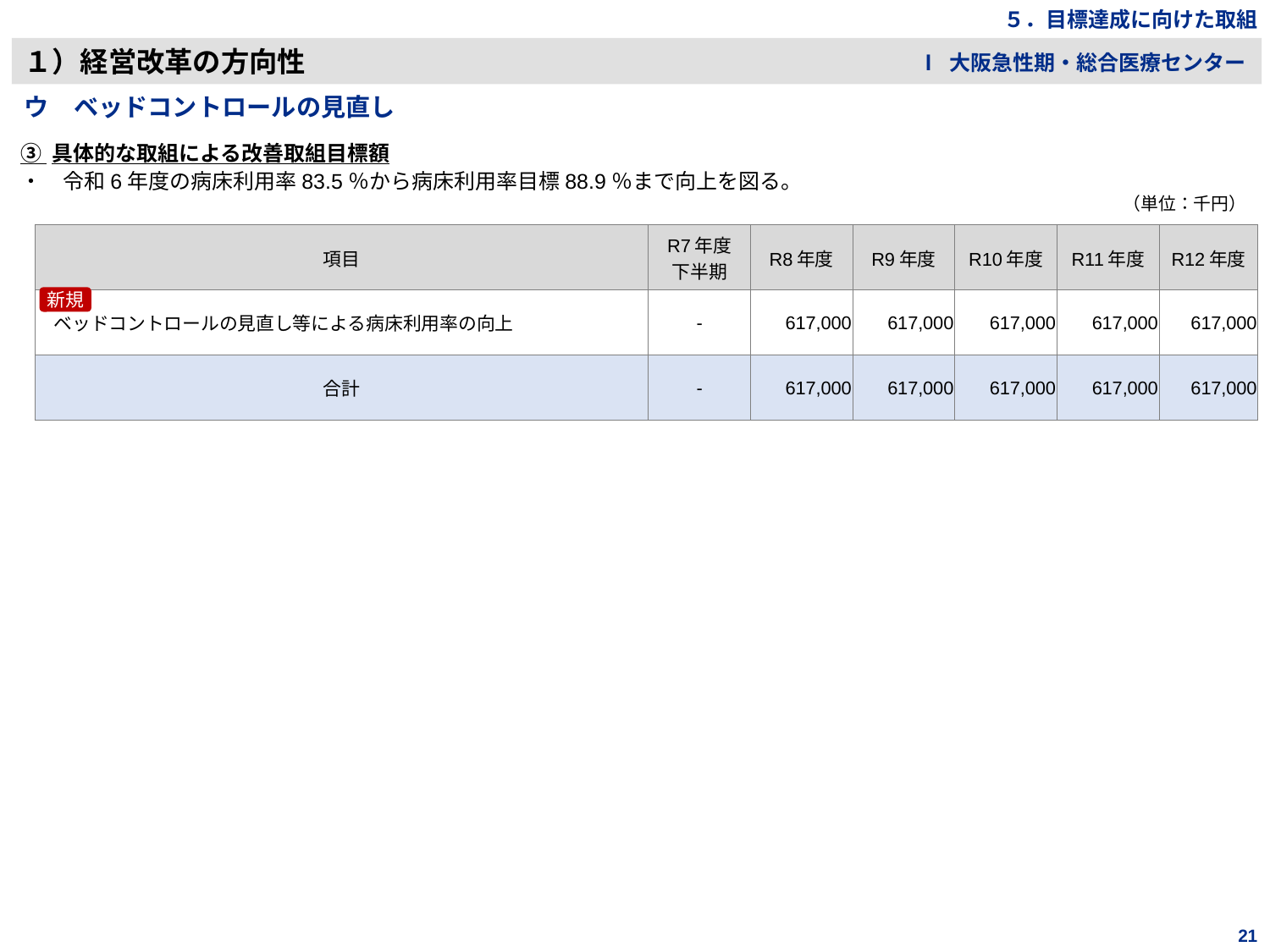

５．目標達成に向けた取組
１）経営改革の方向性
Ⅰ 大阪急性期・総合医療センター
ウ　ベッドコントロールの見直し
③ 具体的な取組による改善取組目標額
・　令和6年度の病床利用率83.5％から病床利用率目標88.9％まで向上を図る。
（単位：千円）
| 項目 | R7年度 下半期 | R8年度 | R9年度 | R10年度 | R11年度 | R12年度 |
| --- | --- | --- | --- | --- | --- | --- |
| ベッドコントロールの見直し等による病床利用率の向上 | - | 617,000 | 617,000 | 617,000 | 617,000 | 617,000 |
| 合計 | - | 617,000 | 617,000 | 617,000 | 617,000 | 617,000 |
新規
21